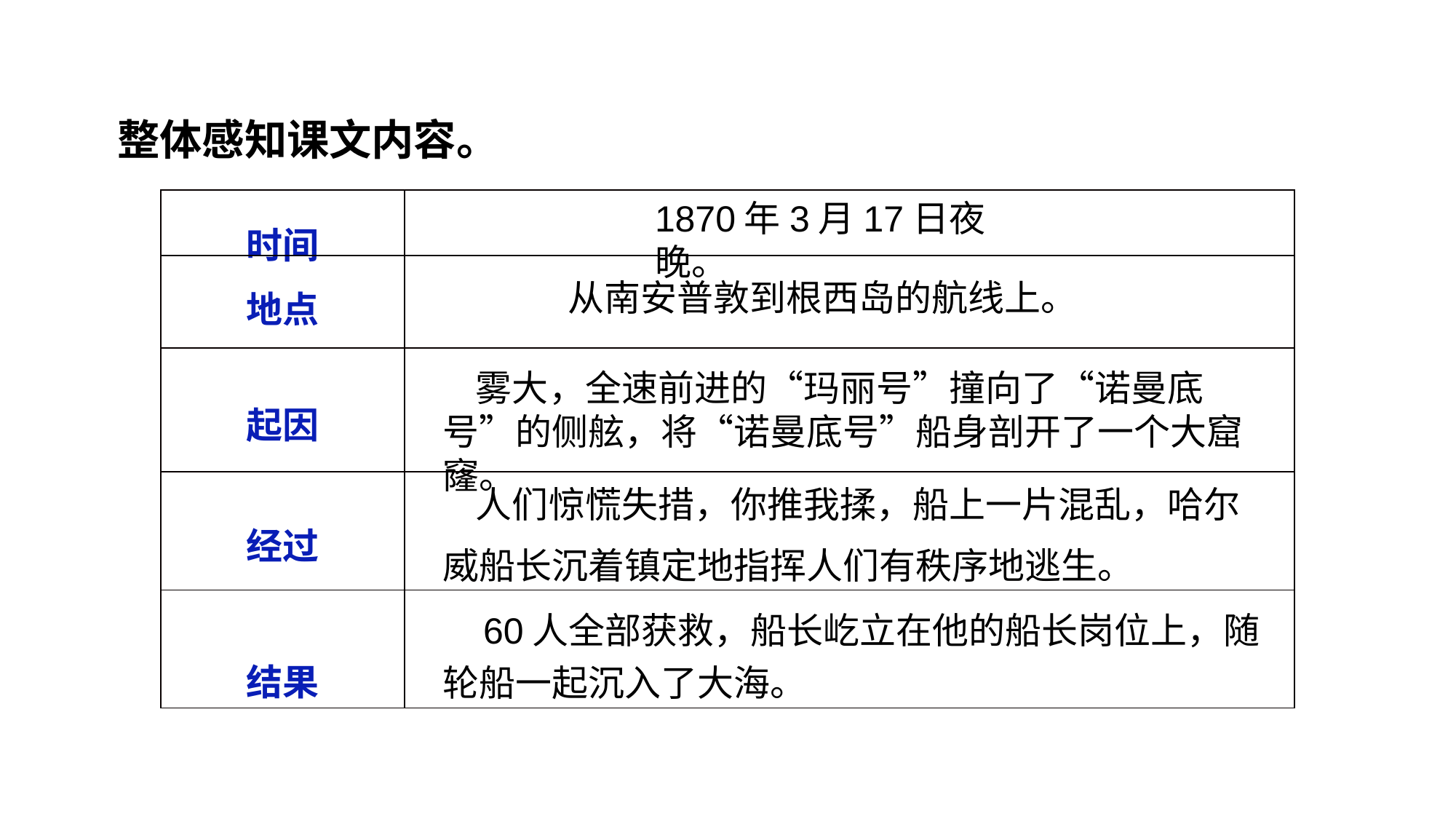

整体感知课文内容。
| 时间 |  |
| --- | --- |
| 地点 |  |
| 起因 |  |
| 经过 |  |
| 结果 |  |
1870年3月17日夜晚。
 从南安普敦到根西岛的航线上。
   雾大，全速前进的“玛丽号”撞向了“诺曼底号”的侧舷，将“诺曼底号”船身剖开了一个大窟窿。
   人们惊慌失措，你推我揉，船上一片混乱，哈尔威船长沉着镇定地指挥人们有秩序地逃生。
    60人全部获救，船长屹立在他的船长岗位上，随轮船一起沉入了大海。